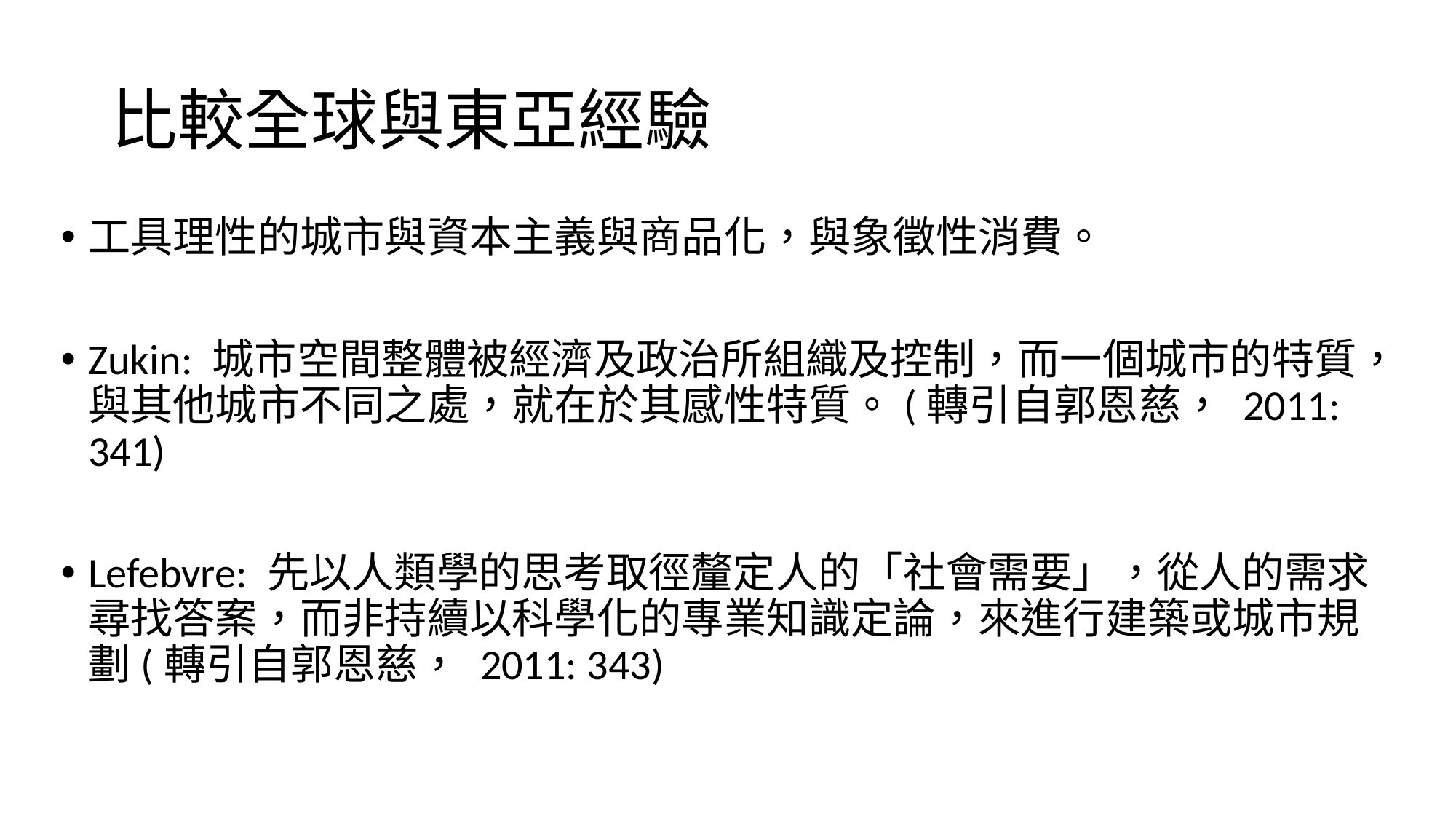

# 比較全球與東亞經驗
工具理性的城市與資本主義與商品化，與象徵性消費。

Zukin: 城市空間整體被經濟及政治所組織及控制，而一個城市的特質，與其他城市不同之處，就在於其感性特質。(轉引自郭恩慈， 2011: 341)

Lefebvre: 先以人類學的思考取徑釐定人的「社會需要」，從人的需求尋找答案，而非持續以科學化的專業知識定論，來進行建築或城市規劃(轉引自郭恩慈， 2011: 343)